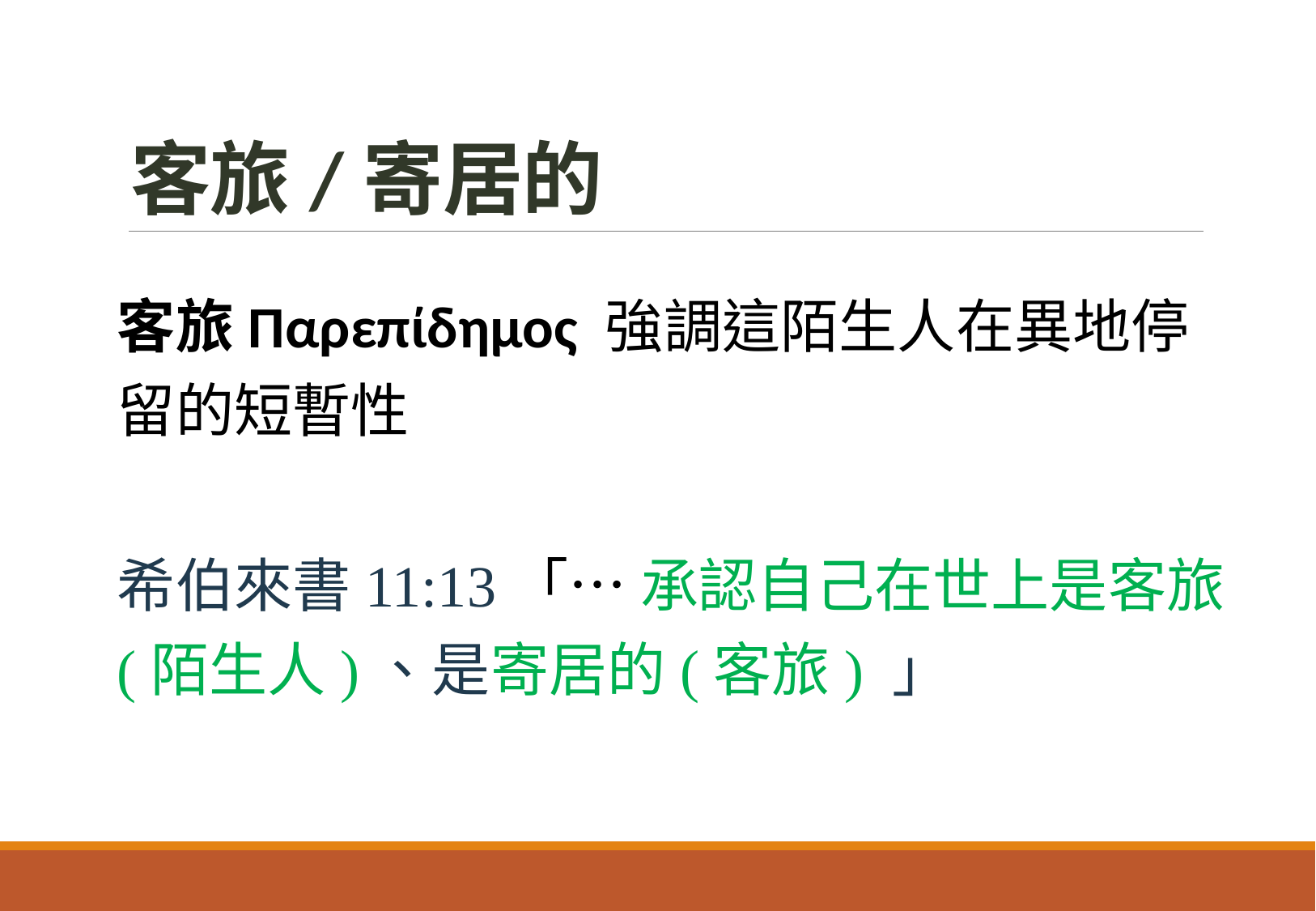

# 客旅/寄居的
客旅Παρεπίδημος 強調這陌生人在異地停留的短暫性

希伯來書11:13「… 承認自己在世上是客旅(陌生人)、是寄居的(客旅) 」